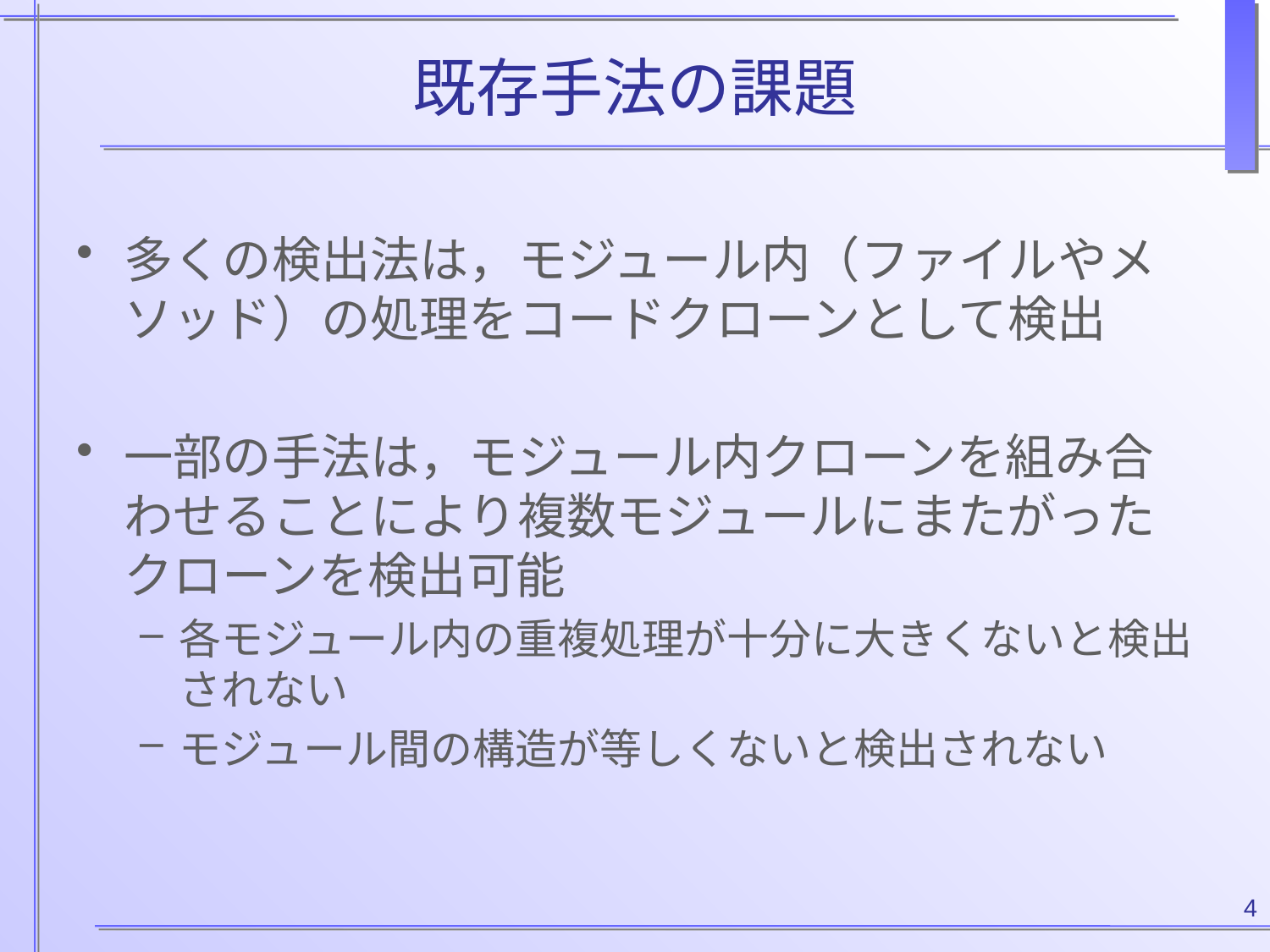

# 既存手法の課題
多くの検出法は，モジュール内（ファイルやメソッド）の処理をコードクローンとして検出

一部の手法は，モジュール内クローンを組み合わせることにより複数モジュールにまたがったクローンを検出可能
各モジュール内の重複処理が十分に大きくないと検出されない
モジュール間の構造が等しくないと検出されない

4